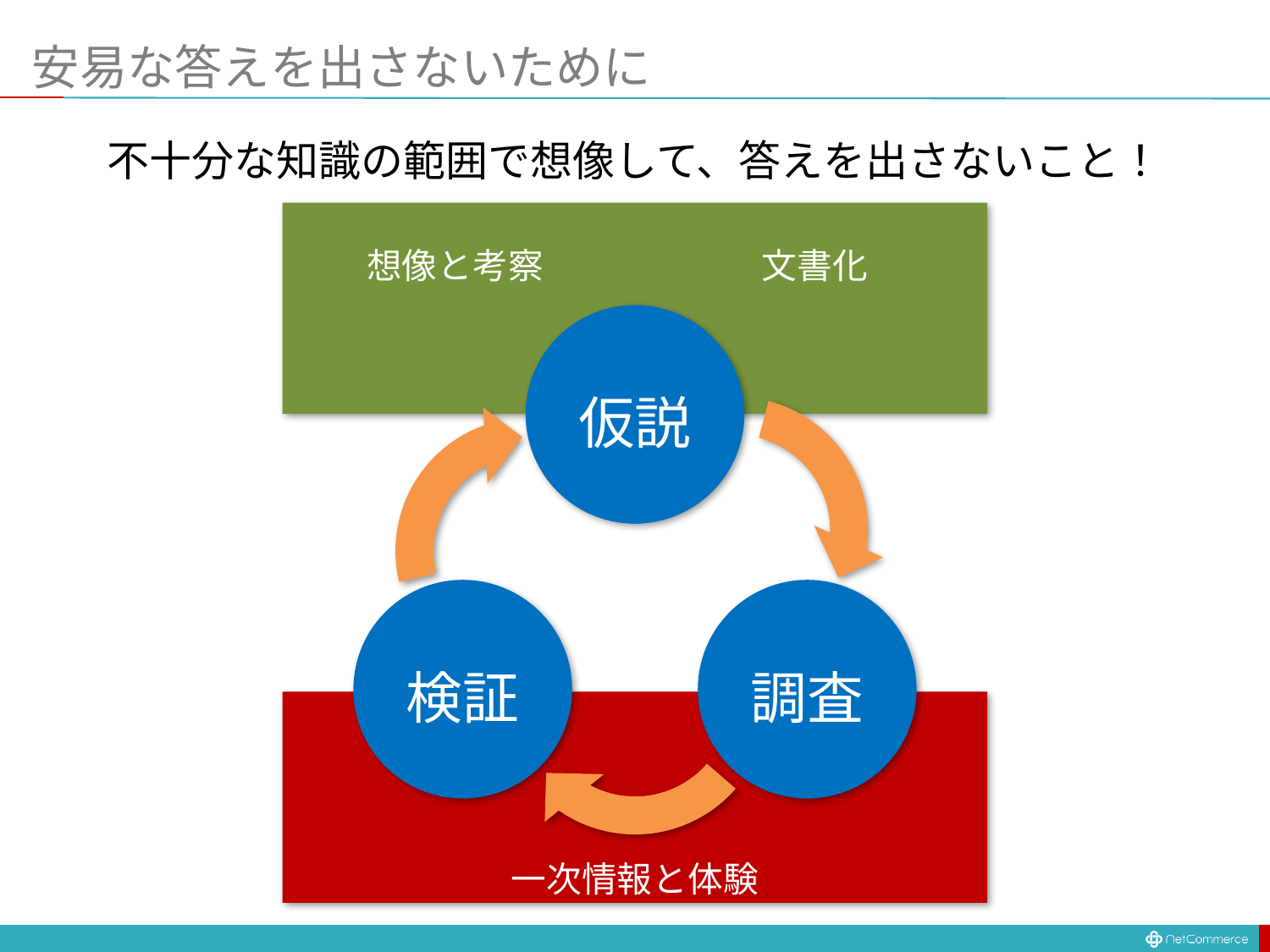

# 安易な答えを出さないために
不十分な知識の範囲で想像して、答えを出さないこと！

想像と考察
文書化

仮説

検証
調査

一次情報と体験